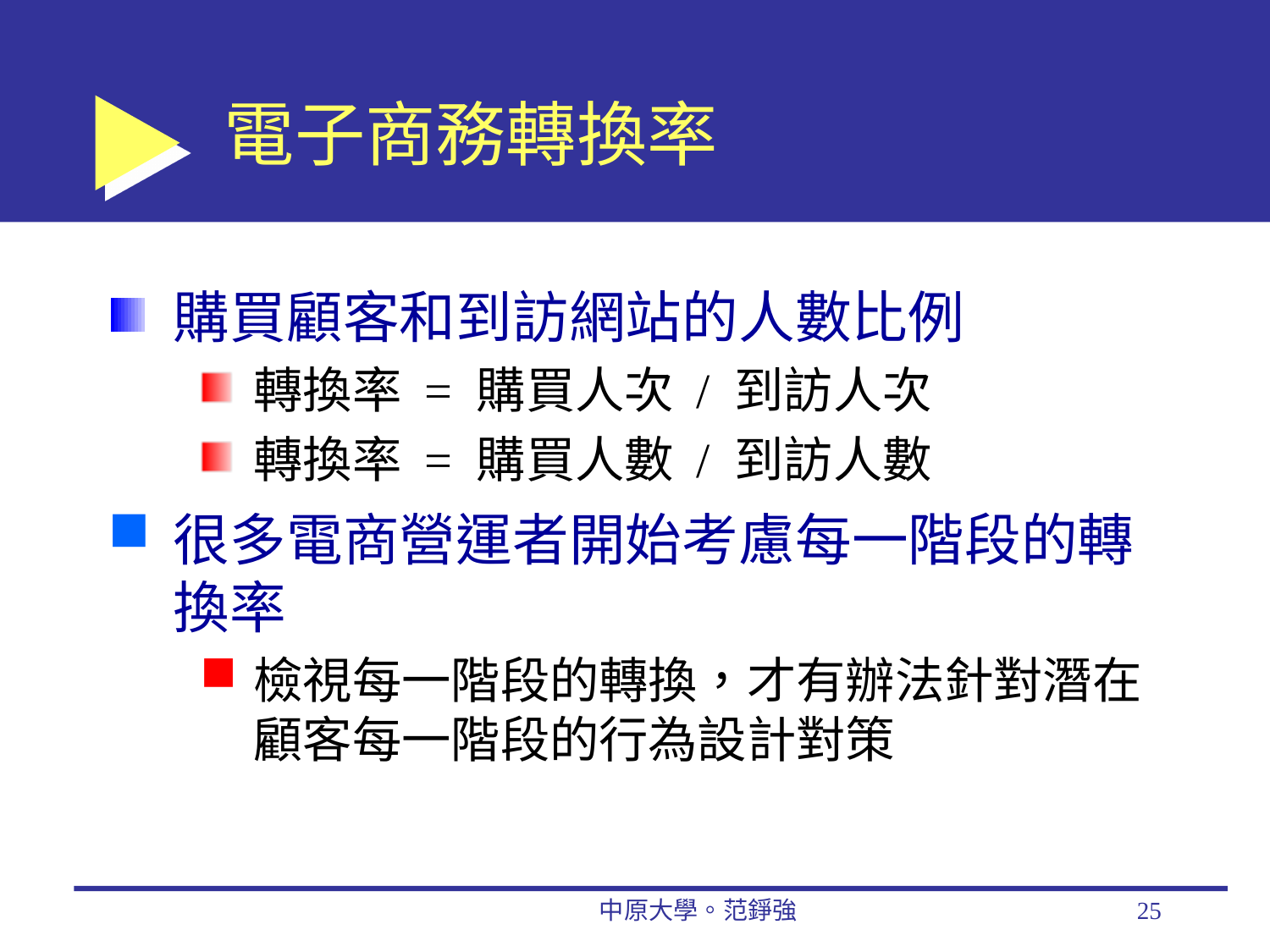

# 電子商務轉換率
購買顧客和到訪網站的人數比例
轉換率 = 購買人次 / 到訪人次
轉換率 = 購買人數 / 到訪人數
很多電商營運者開始考慮每一階段的轉換率
檢視每一階段的轉換，才有辦法針對潛在顧客每一階段的行為設計對策

中原大學。范錚強
25